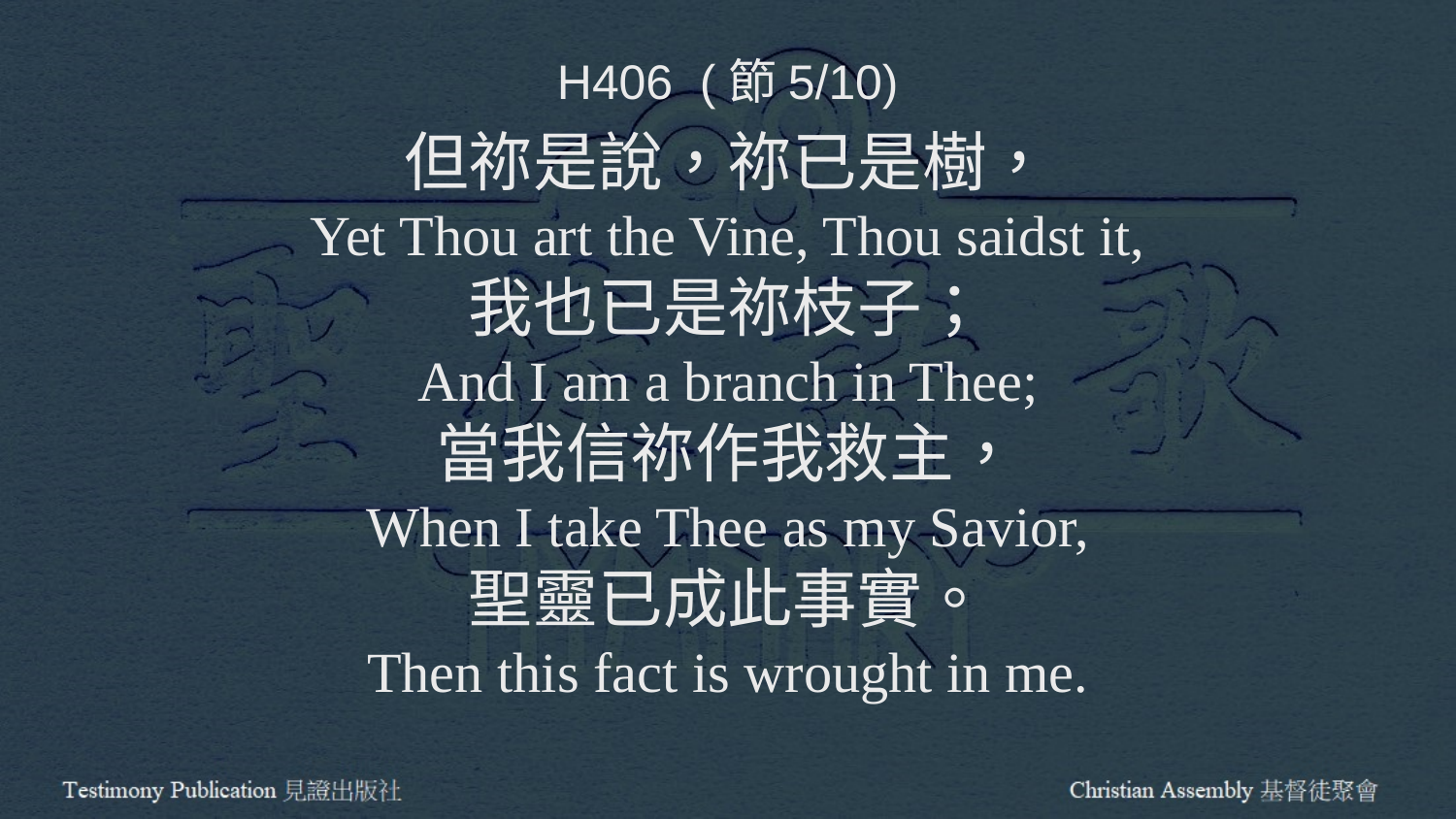

H406  (節5/10)
但祢是說，祢已是樹，
Yet Thou art the Vine, Thou saidst it,
我也已是祢枝子；
And I am a branch in Thee;
當我信祢作我救主，
When I take Thee as my Savior,
聖靈已成此事實。
Then this fact is wrought in me.